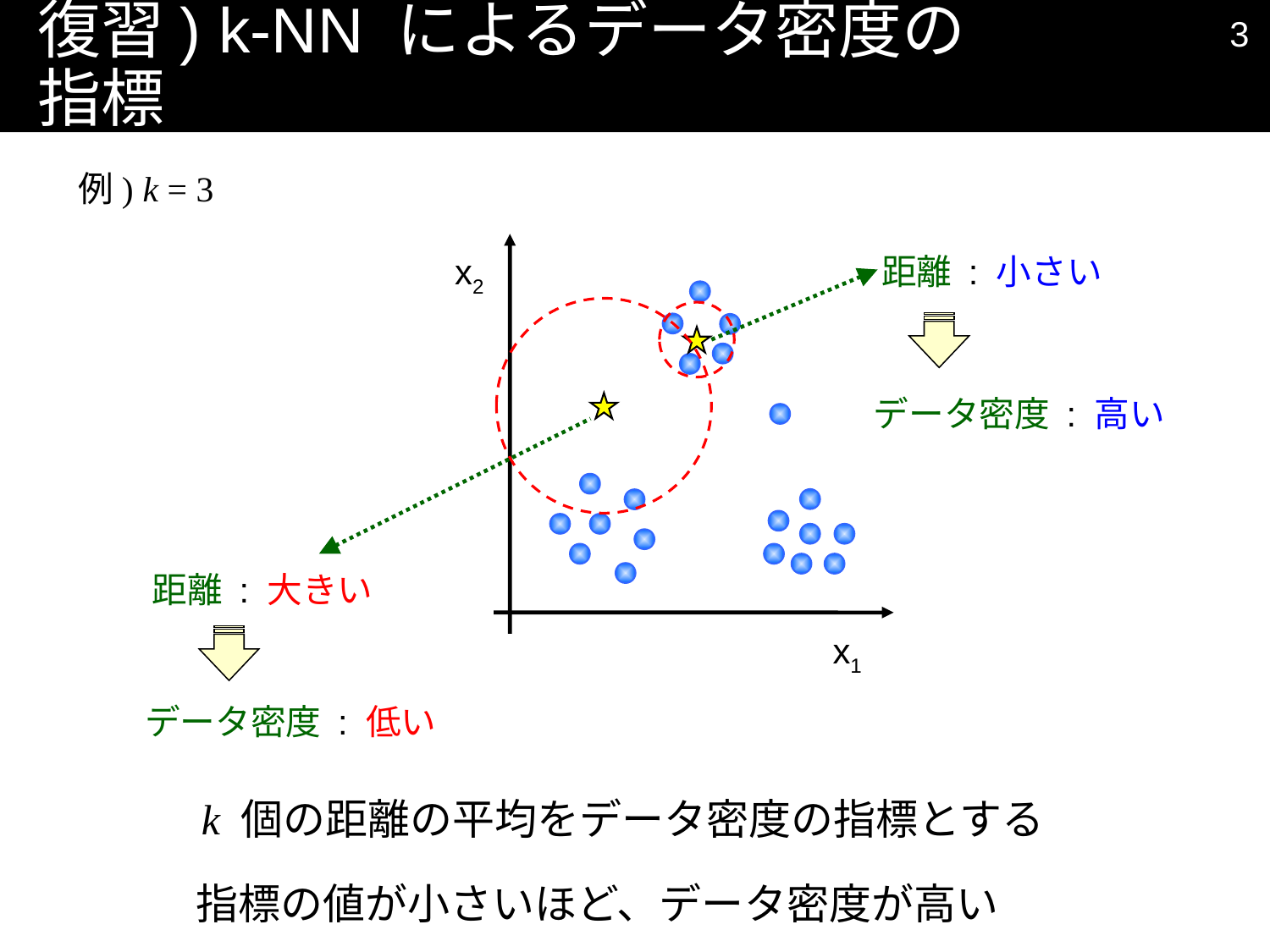

3
# 復習) k-NN によるデータ密度の指標
例) k = 3
距離 : 小さい
x2

データ密度 : 高い

距離 : 大きい

x1

データ密度 : 低い
k 個の距離の平均をデータ密度の指標とする
指標の値が小さいほど、データ密度が高い